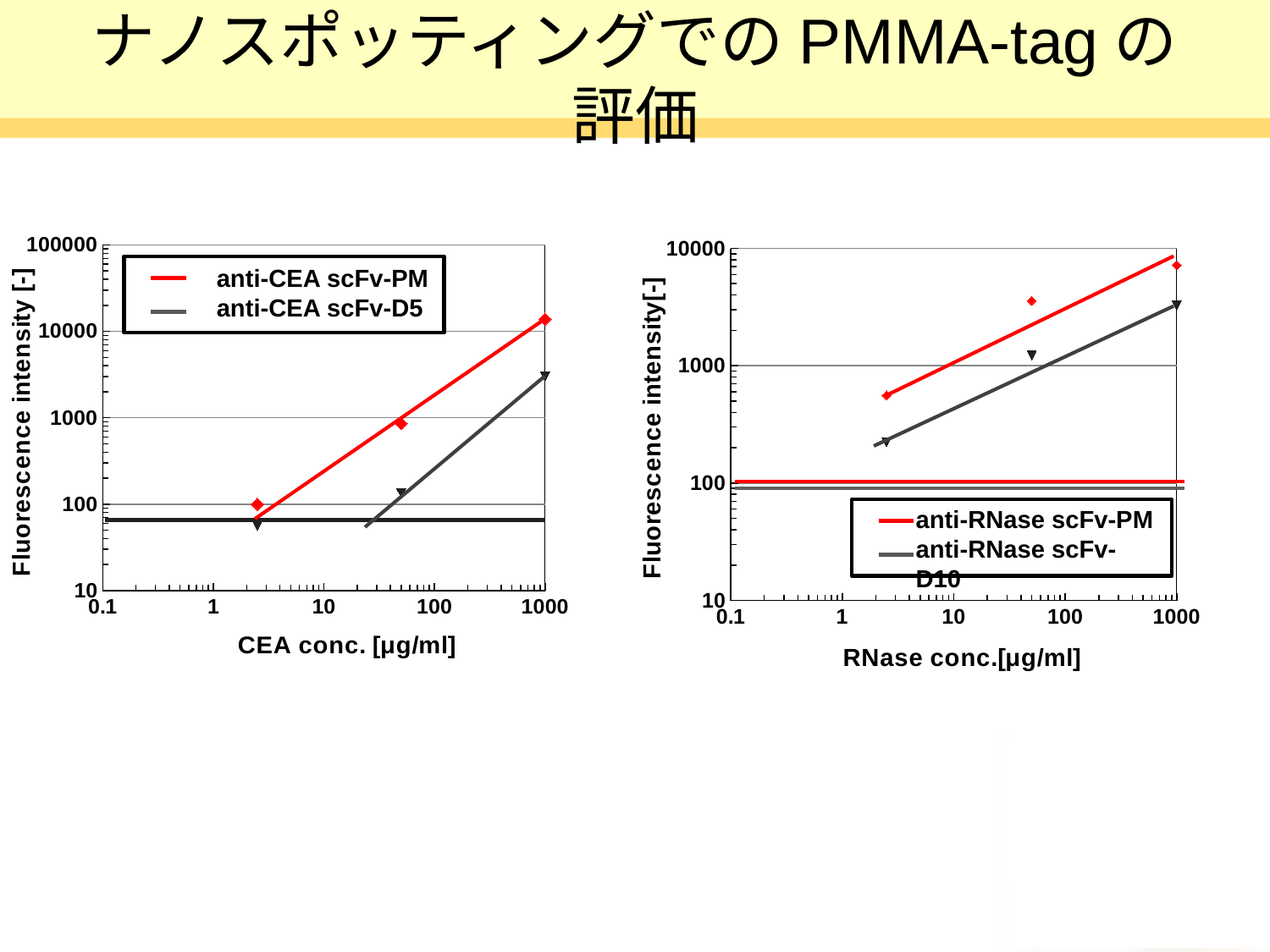

# ナノスポッティングでのPMMA-tagの評価

### Chart

| Category |  |  |
|---|---|---|

### Chart

| Category |  |  |
|---|---|---|
anti-CEA scFv-PM
anti-CEA scFv-D5

anti-RNase scFv-PM
anti-RNase scFv-D10